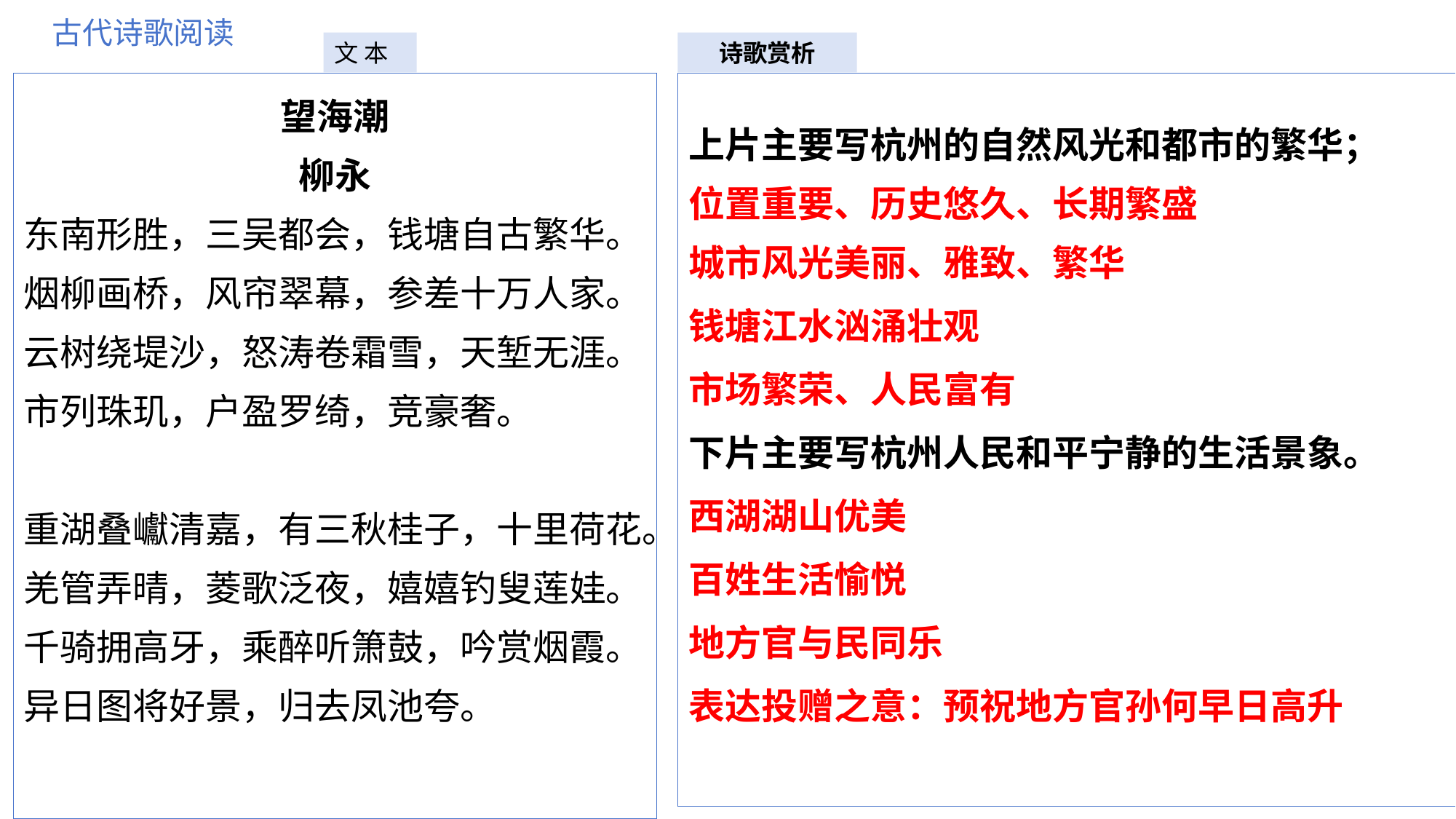

古代诗歌阅读
文 本
诗歌赏析
望海潮
柳永
东南形胜，三吴都会，钱塘自古繁华。烟柳画桥，风帘翠幕，参差十万人家。云树绕堤沙，怒涛卷霜雪，天堑无涯。市列珠玑，户盈罗绮，竞豪奢。

重湖叠巘清嘉，有三秋桂子，十里荷花。羌管弄晴，菱歌泛夜，嬉嬉钓叟莲娃。千骑拥高牙，乘醉听箫鼓，吟赏烟霞。异日图将好景，归去凤池夸。

上片主要写杭州的自然风光和都市的繁华；
位置重要、历史悠久、长期繁盛
城市风光美丽、雅致、繁华
钱塘江水汹涌壮观
市场繁荣、人民富有
下片主要写杭州人民和平宁静的生活景象。
西湖湖山优美
百姓生活愉悦
地方官与民同乐
表达投赠之意：预祝地方官孙何早日高升